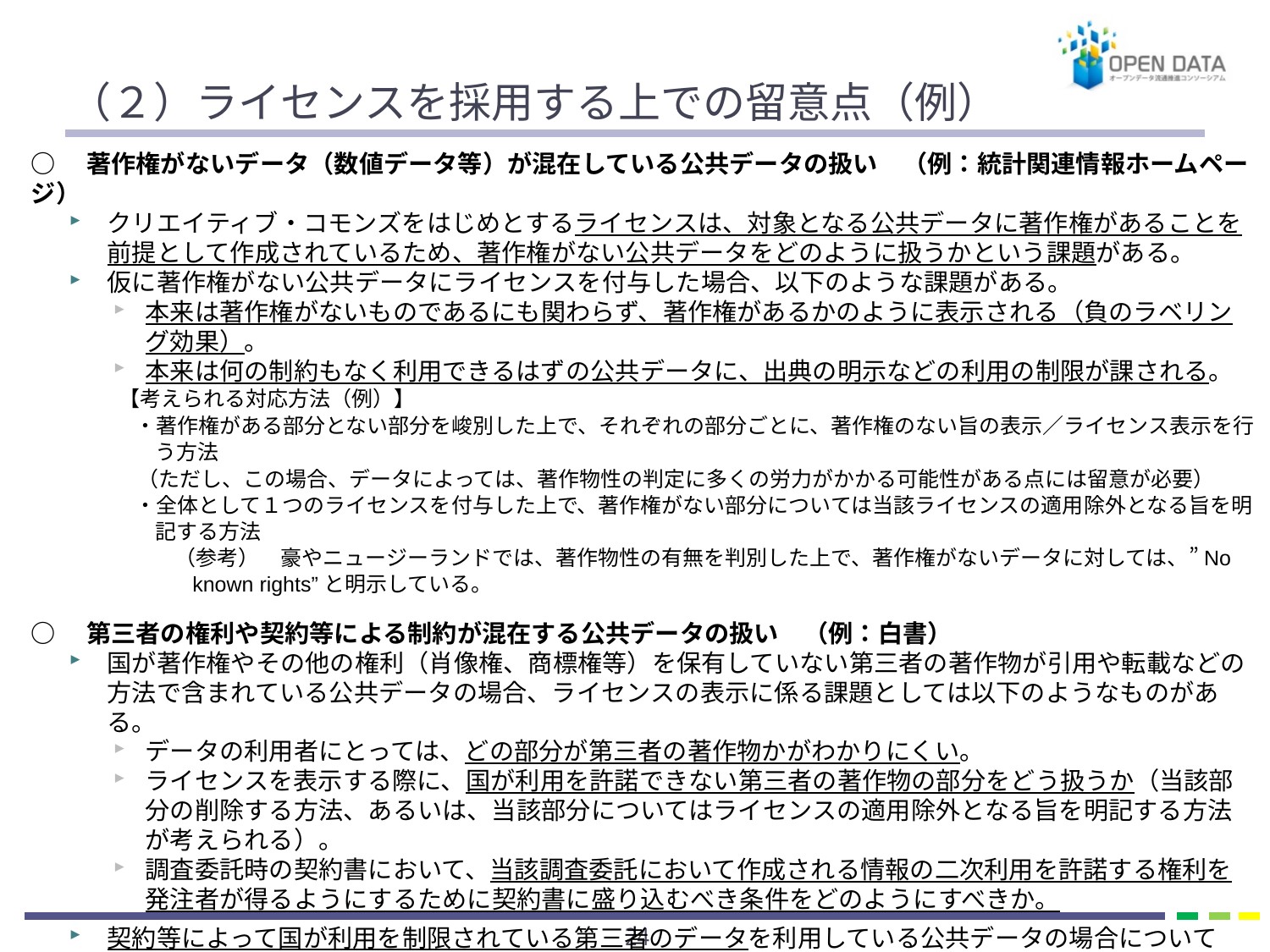

# （２）ライセンスを採用する上での留意点（例）
○　著作権がないデータ（数値データ等）が混在している公共データの扱い　（例：統計関連情報ホームページ）
クリエイティブ・コモンズをはじめとするライセンスは、対象となる公共データに著作権があることを前提として作成されているため、著作権がない公共データをどのように扱うかという課題がある。
仮に著作権がない公共データにライセンスを付与した場合、以下のような課題がある。
本来は著作権がないものであるにも関わらず、著作権があるかのように表示される（負のラベリング効果）。
本来は何の制約もなく利用できるはずの公共データに、出典の明示などの利用の制限が課される。
　　【考えられる対応方法（例）】
　・著作権がある部分とない部分を峻別した上で、それぞれの部分ごとに、著作権のない旨の表示／ライセンス表示を行う方法
    （ただし、この場合、データによっては、著作物性の判定に多くの労力がかかる可能性がある点には留意が必要）
　・全体として１つのライセンスを付与した上で、著作権がない部分については当該ライセンスの適用除外となる旨を明記する方法
　　　　　（参考）　豪やニュージーランドでは、著作物性の有無を判別した上で、著作権がないデータに対しては、”No known rights”と明示している。
○　第三者の権利や契約等による制約が混在する公共データの扱い　（例：白書）
国が著作権やその他の権利（肖像権、商標権等）を保有していない第三者の著作物が引用や転載などの方法で含まれている公共データの場合、ライセンスの表示に係る課題としては以下のようなものがある。
データの利用者にとっては、どの部分が第三者の著作物かがわかりにくい。
ライセンスを表示する際に、国が利用を許諾できない第三者の著作物の部分をどう扱うか（当該部分の削除する方法、あるいは、当該部分についてはライセンスの適用除外となる旨を明記する方法が考えられる）。
調査委託時の契約書において、当該調査委託において作成される情報の二次利用を許諾する権利を発注者が得るようにするために契約書に盛り込むべき条件をどのようにすべきか。
契約等によって国が利用を制限されている第三者のデータを利用している公共データの場合についても、ライセンスの表示にかかる課題として、上述と同様の課題が存在する。
○　個別法による制約のある公共データの扱い　（例：気象業務法、測量法等）
24